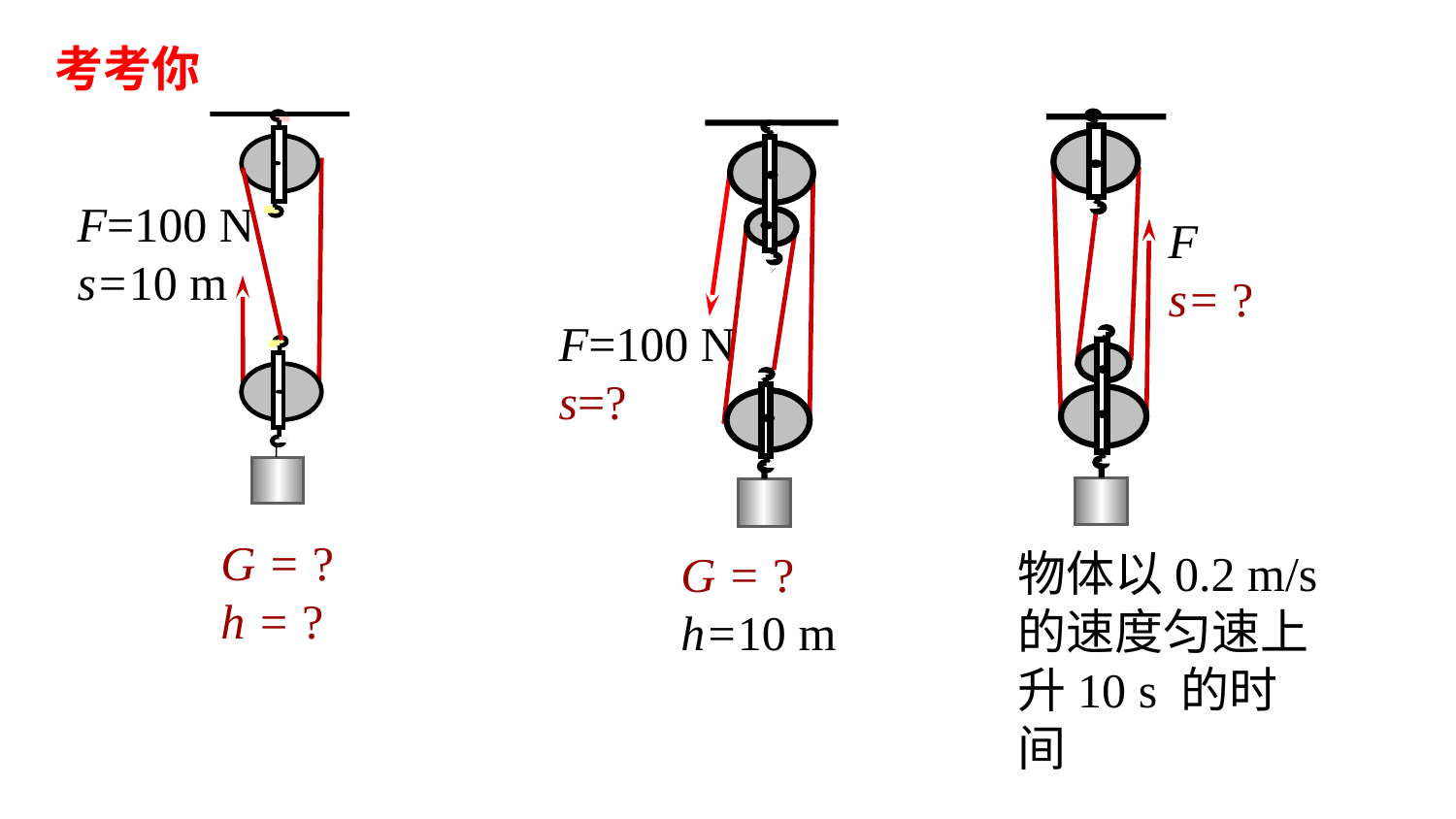

考考你

F=100 N
s=10 m
G = ?
h = ?

F
s= ?
物体以0.2 m/s的速度匀速上升10 s 的时间

F=100 N
s=?
G = ?
h=10 m